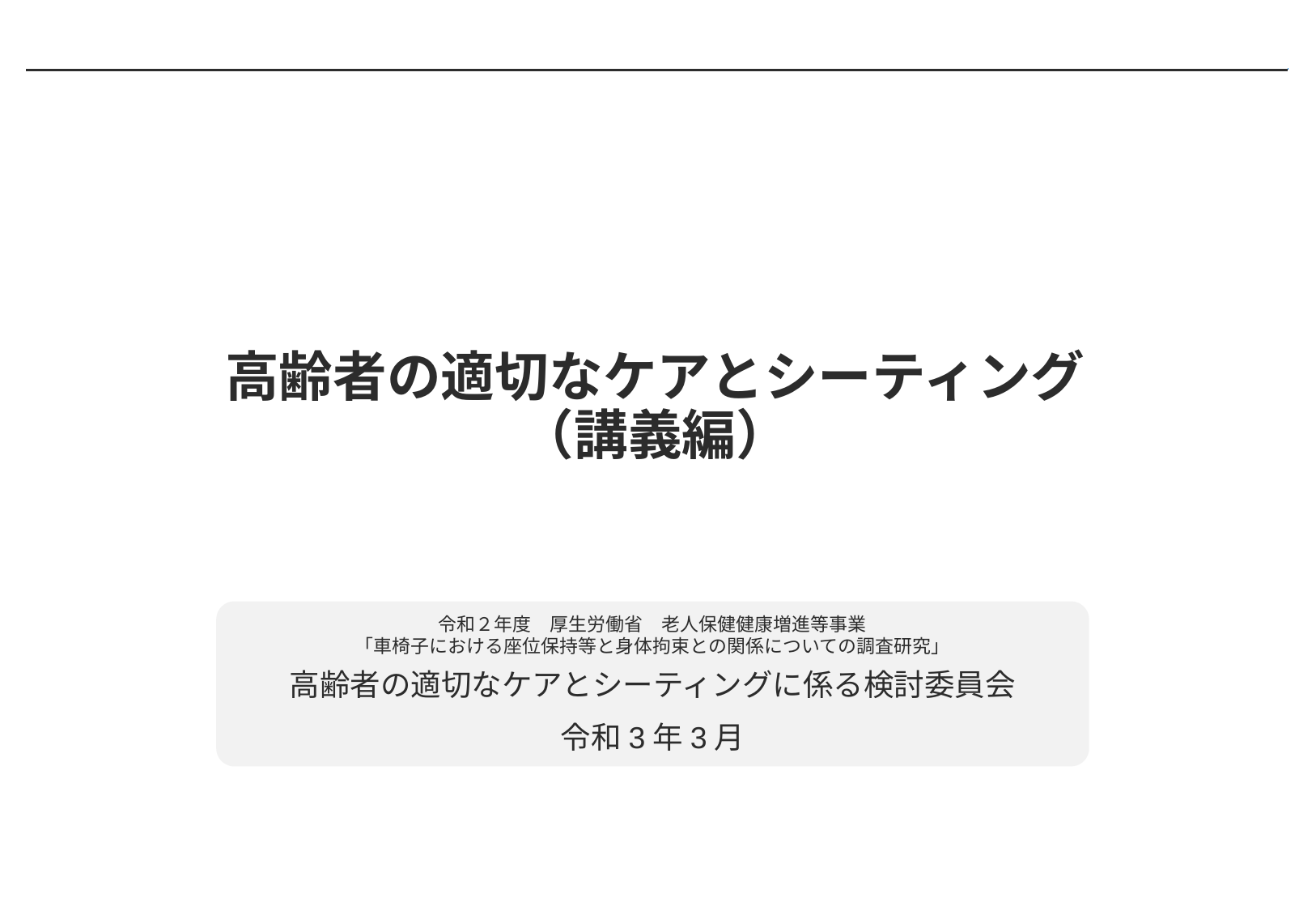

# 高齢者の適切なケアとシーティング （講義編）
令和２年度　厚生労働省　老人保健健康増進等事業
「車椅子における座位保持等と身体拘束との関係についての調査研究」

高齢者の適切なケアとシーティングに係る検討委員会

令和3年3月